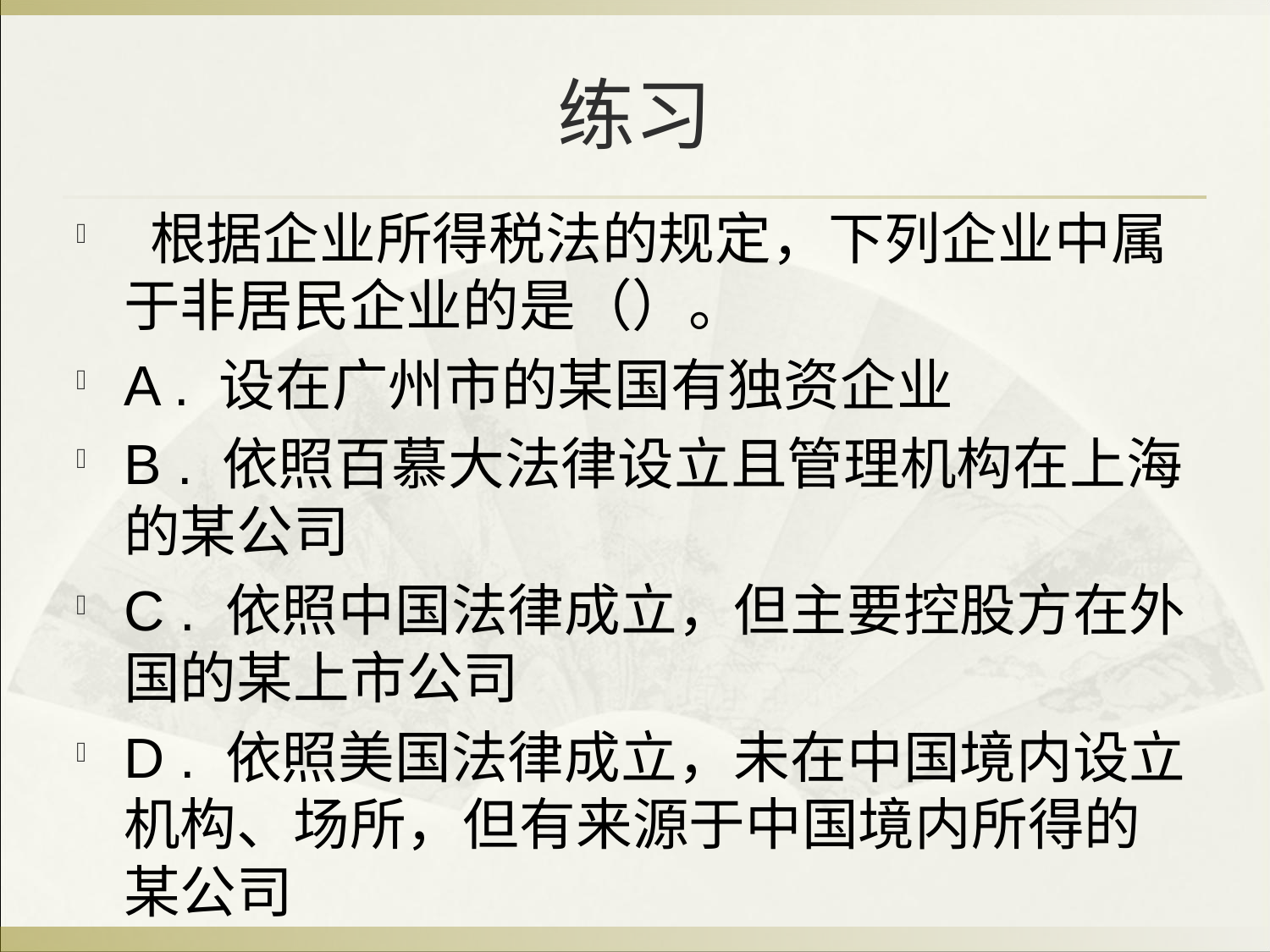

# 练习
 根据企业所得税法的规定，下列企业中属于非居民企业的是（）。
A . 设在广州市的某国有独资企业
B . 依照百慕大法律设立且管理机构在上海的某公司
C . 依照中国法律成立，但主要控股方在外国的某上市公司
D . 依照美国法律成立，未在中国境内设立机构、场所，但有来源于中国境内所得的某公司